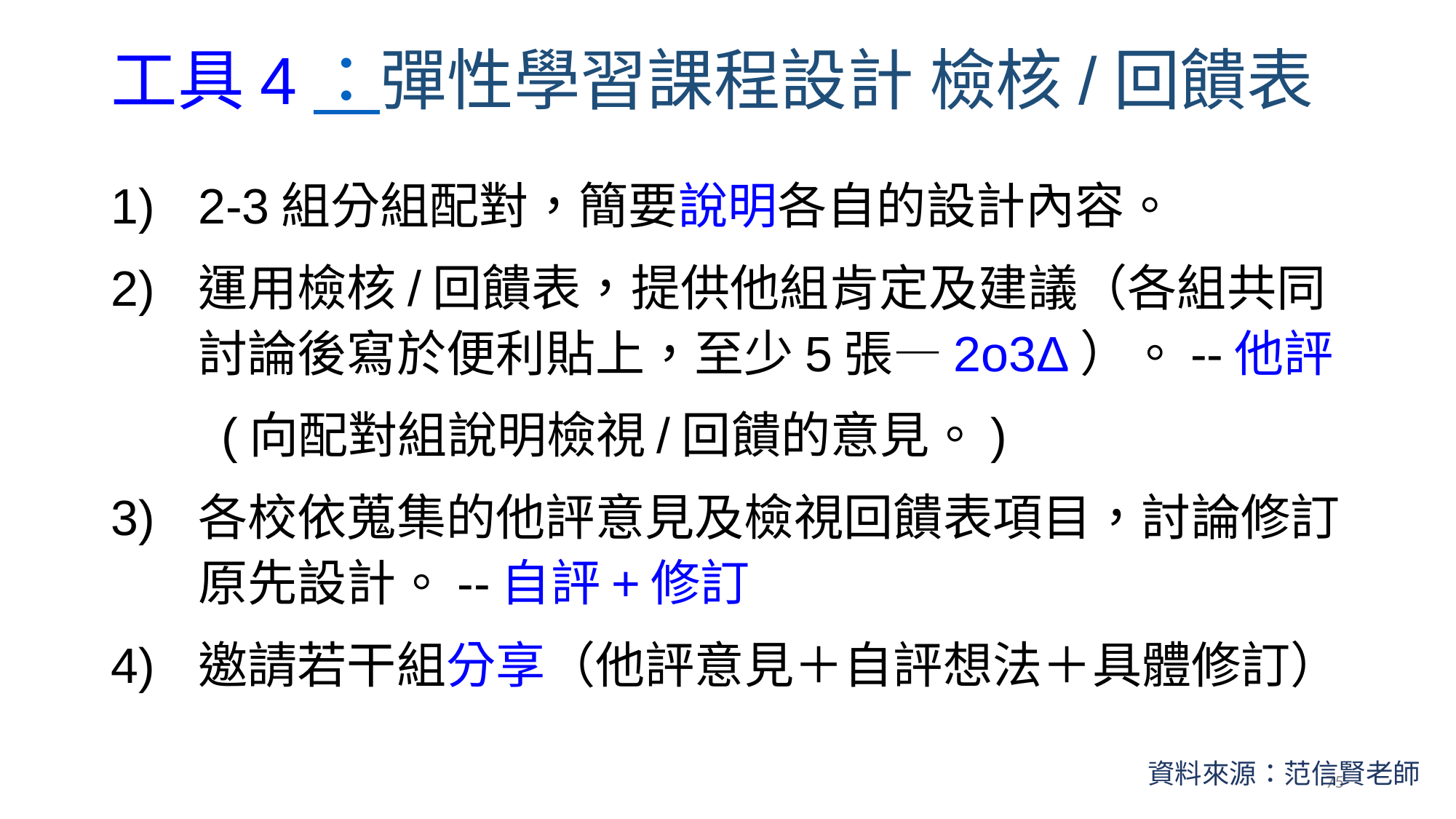

# 工具4：彈性學習課程設計 檢核/回饋表
2-3組分組配對，簡要說明各自的設計內容。
運用檢核/回饋表，提供他組肯定及建議（各組共同討論後寫於便利貼上，至少5張—2o3Δ）。--他評
        (向配對組說明檢視/回饋的意見。)
各校依蒐集的他評意見及檢視回饋表項目，討論修訂原先設計。--自評+修訂
邀請若干組分享（他評意見＋自評想法＋具體修訂）

資料來源：范信賢老師
75